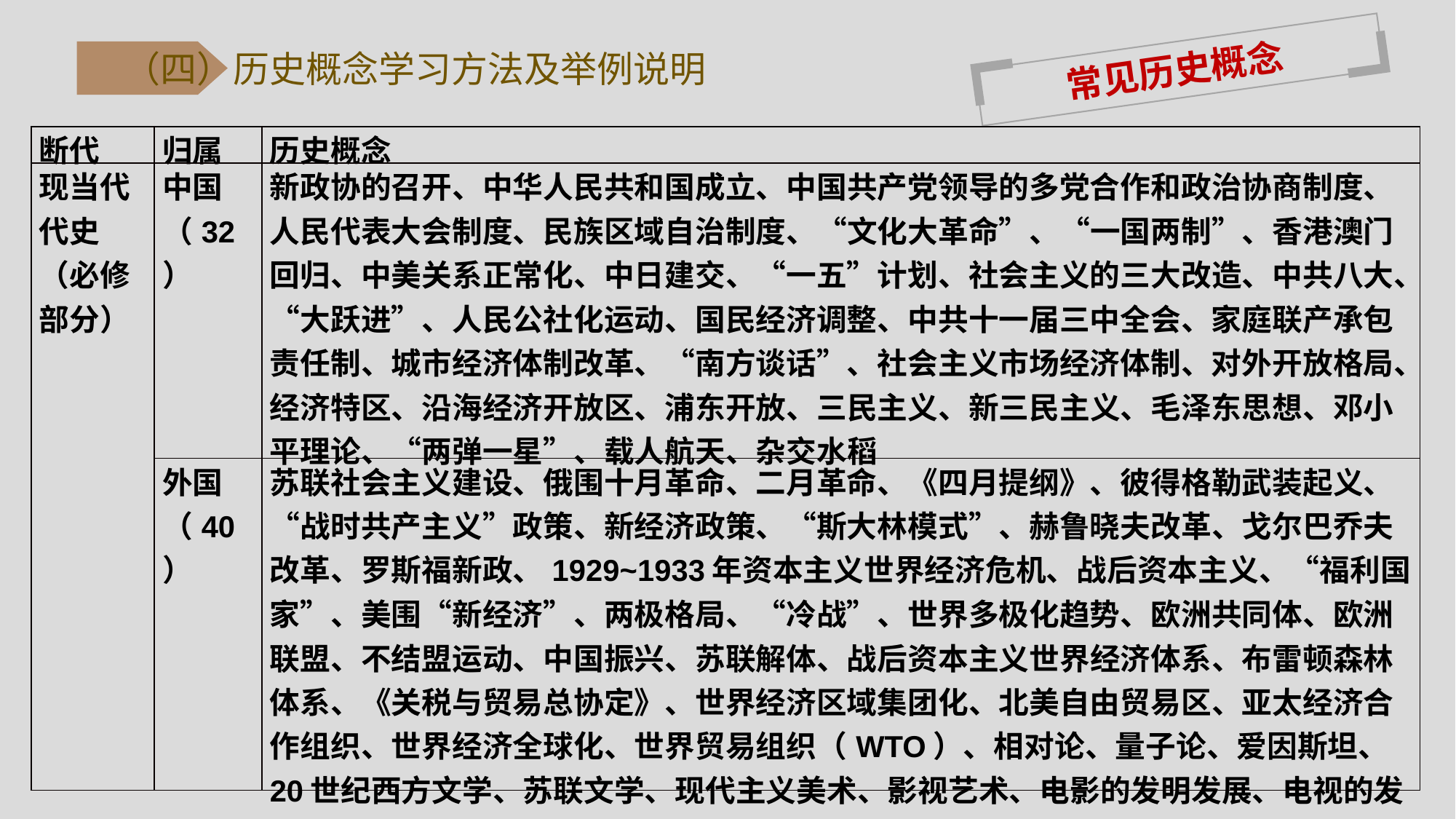

（四）历史概念学习方法及举例说明
常见历史概念
| 断代 | 归属 | 历史概念 |
| --- | --- | --- |
| 现当代代史（必修部分） | 中国（32） | 新政协的召开、中华人民共和国成立、中国共产党领导的多党合作和政治协商制度、人民代表大会制度、民族区域自治制度、“文化大革命”、“一国两制”、香港澳门回归、中美关系正常化、中日建交、“一五”计划、社会主义的三大改造、中共八大、“大跃进”、人民公社化运动、国民经济调整、中共十一届三中全会、家庭联产承包责任制、城市经济体制改革、“南方谈话”、社会主义市场经济体制、对外开放格局、经济特区、沿海经济开放区、浦东开放、三民主义、新三民主义、毛泽东思想、邓小平理论、“两弹一星”、载人航天、杂交水稻 |
|  | 外国（40） | 苏联社会主义建设、俄围十月革命、二月革命、《四月提纲》、彼得格勒武装起义、“战时共产主义”政策、新经济政策、“斯大林模式”、赫鲁晓夫改革、戈尔巴乔夫改革、罗斯福新政、1929~1933年资本主义世界经济危机、战后资本主义、“福利国家”、美围“新经济”、两极格局、“冷战”、世界多极化趋势、欧洲共同体、欧洲联盟、不结盟运动、中国振兴、苏联解体、战后资本主义世界经济体系、布雷顿森林体系、《关税与贸易总协定》、世界经济区域集团化、北美自由贸易区、亚太经济合作组织、世界经济全球化、世界贸易组织（WTO）、相对论、量子论、爱因斯坦、20世纪西方文学、苏联文学、现代主义美术、影视艺术、电影的发明发展、电视的发明发展 |